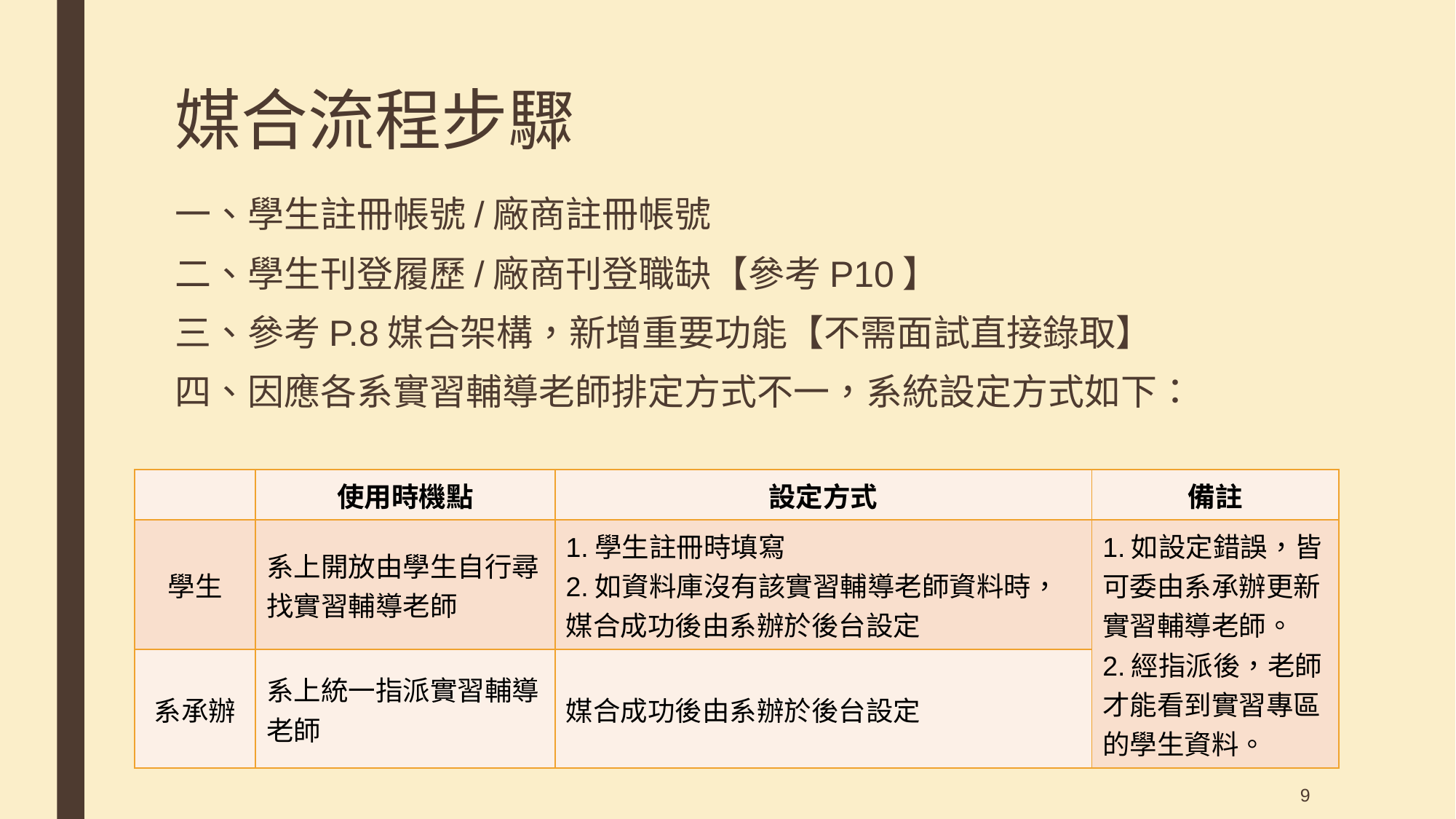

# 媒合流程步驟
一、學生註冊帳號/廠商註冊帳號
二、學生刊登履歷/廠商刊登職缺【參考P10】
三、參考P.8媒合架構，新增重要功能【不需面試直接錄取】
四、因應各系實習輔導老師排定方式不一，系統設定方式如下：

|  | 使用時機點 | 設定方式 | 備註 |
| --- | --- | --- | --- |
| 學生 | 系上開放由學生自行尋找實習輔導老師 | 1.學生註冊時填寫 2.如資料庫沒有該實習輔導老師資料時，媒合成功後由系辦於後台設定 | 1.如設定錯誤，皆可委由系承辦更新實習輔導老師。 2.經指派後，老師才能看到實習專區的學生資料。 |
| 系承辦 | 系上統一指派實習輔導老師 | 媒合成功後由系辦於後台設定 |  |
9